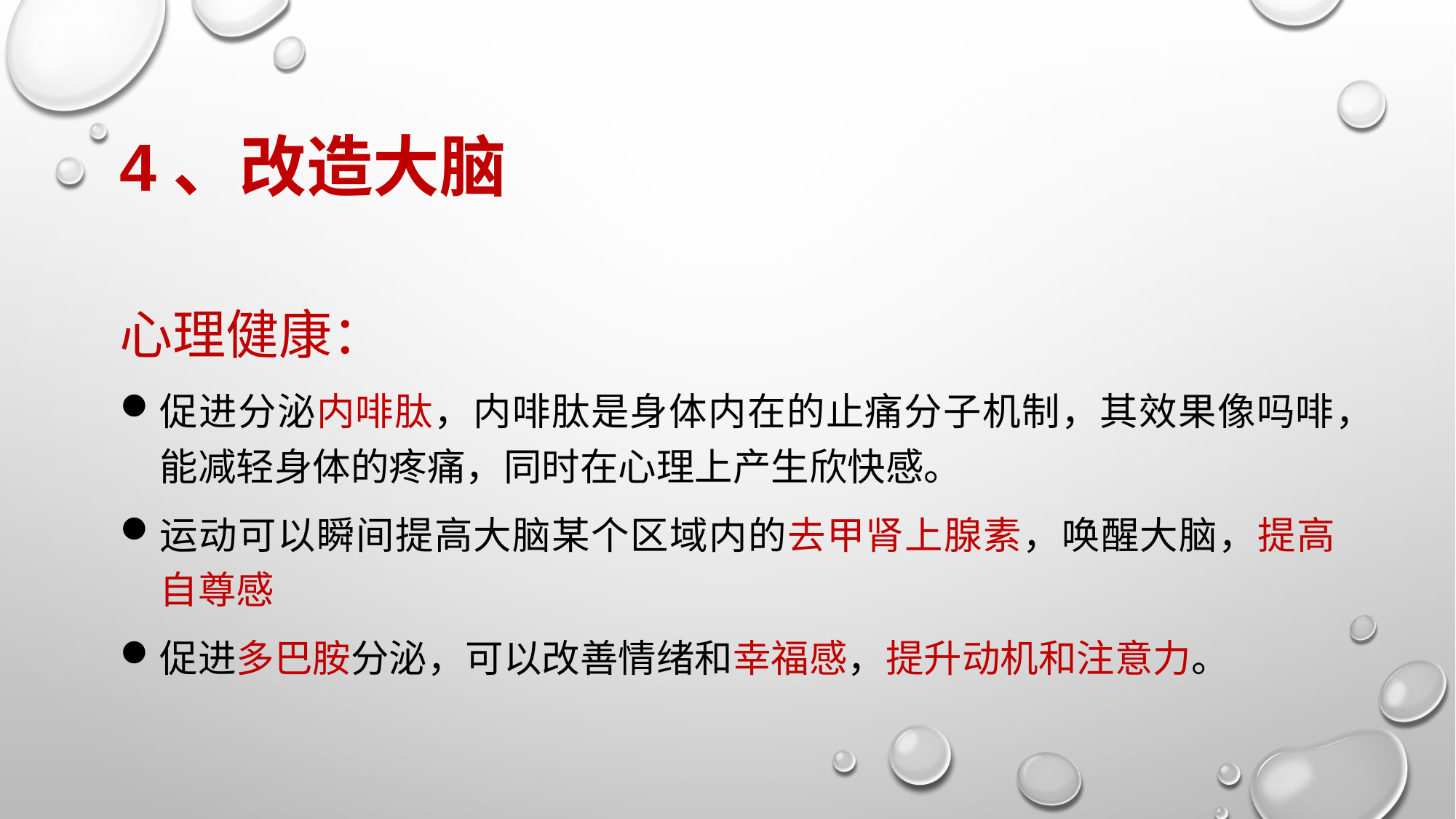

# 4、改造大脑
心理健康：
促进分泌内啡肽，内啡肽是身体内在的止痛分子机制，其效果像吗啡，能减轻身体的疼痛，同时在心理上产生欣快感。
运动可以瞬间提高大脑某个区域内的去甲肾上腺素，唤醒大脑，提高自尊感
促进多巴胺分泌，可以改善情绪和幸福感，提升动机和注意力。